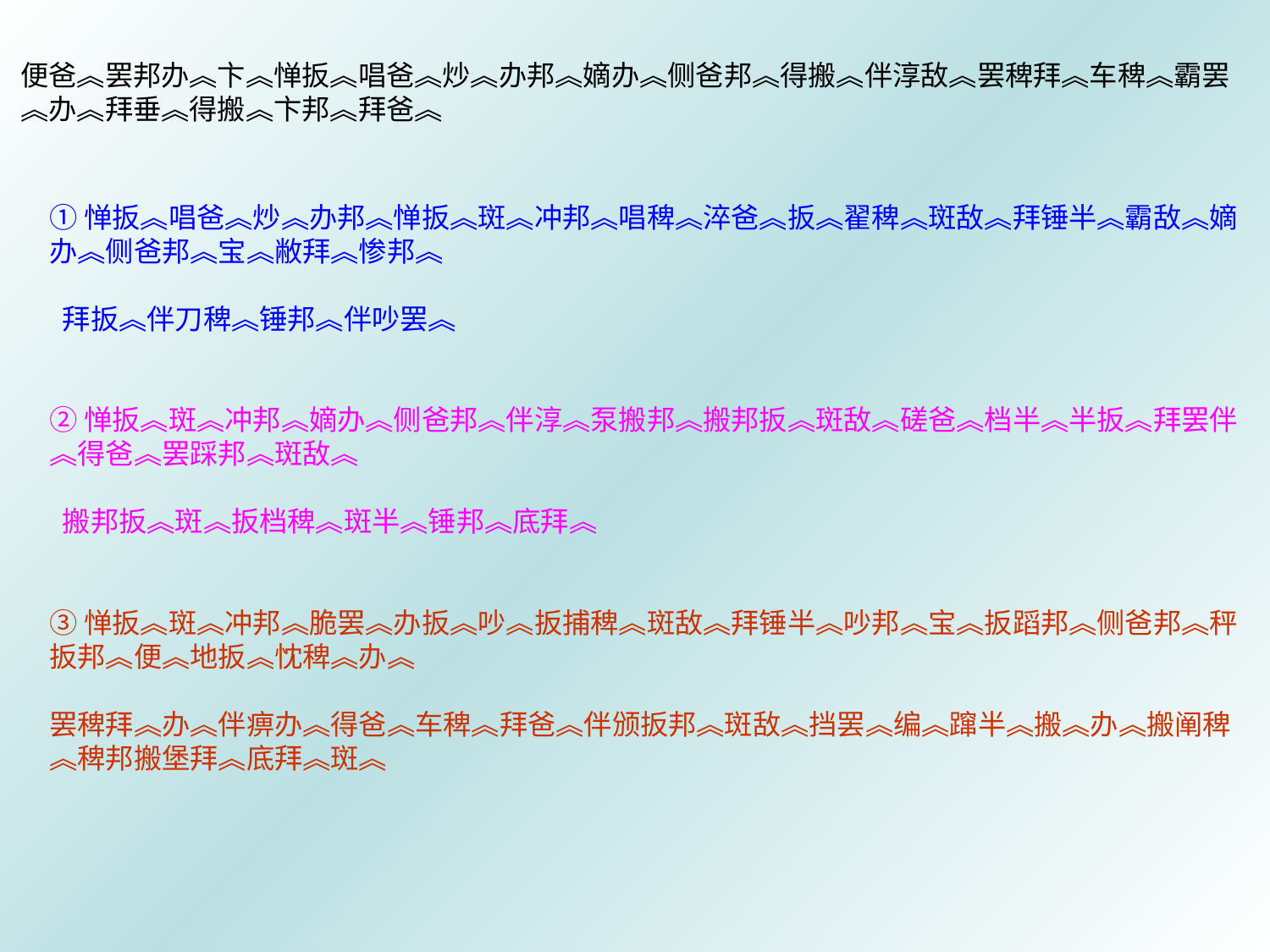

便爸︽罢邦办︽卞︽惮扳︽唱爸︽炒︽办邦︽嫡办︽侧爸邦︽得搬︽伴淳敌︽罢稗拜︽车稗︽霸罢︽办︽拜垂︽得搬︽卞邦︽拜爸︽
①惮扳︽唱爸︽炒︽办邦︽惮扳︽斑︽冲邦︽唱稗︽淬爸︽扳︽翟稗︽斑敌︽拜锤半︽霸敌︽嫡办︽侧爸邦︽宝︽敝拜︽惨邦︽

 拜扳︽伴刀稗︽锤邦︽伴吵罢︽

②惮扳︽斑︽冲邦︽嫡办︽侧爸邦︽伴淳︽泵搬邦︽搬邦扳︽斑敌︽磋爸︽档半︽半扳︽拜罢伴︽得爸︽罢踩邦︽斑敌︽

 搬邦扳︽斑︽扳档稗︽斑半︽锤邦︽底拜︽

③惮扳︽斑︽冲邦︽脆罢︽办扳︽吵︽扳捕稗︽斑敌︽拜锤半︽吵邦︽宝︽扳蹈邦︽侧爸邦︽秤扳邦︽便︽地扳︽忱稗︽办︽

罢稗拜︽办︽伴痹办︽得爸︽车稗︽拜爸︽伴颁扳邦︽斑敌︽挡罢︽编︽蹿半︽搬︽办︽搬阐稗︽稗邦搬堡拜︽底拜︽斑︽